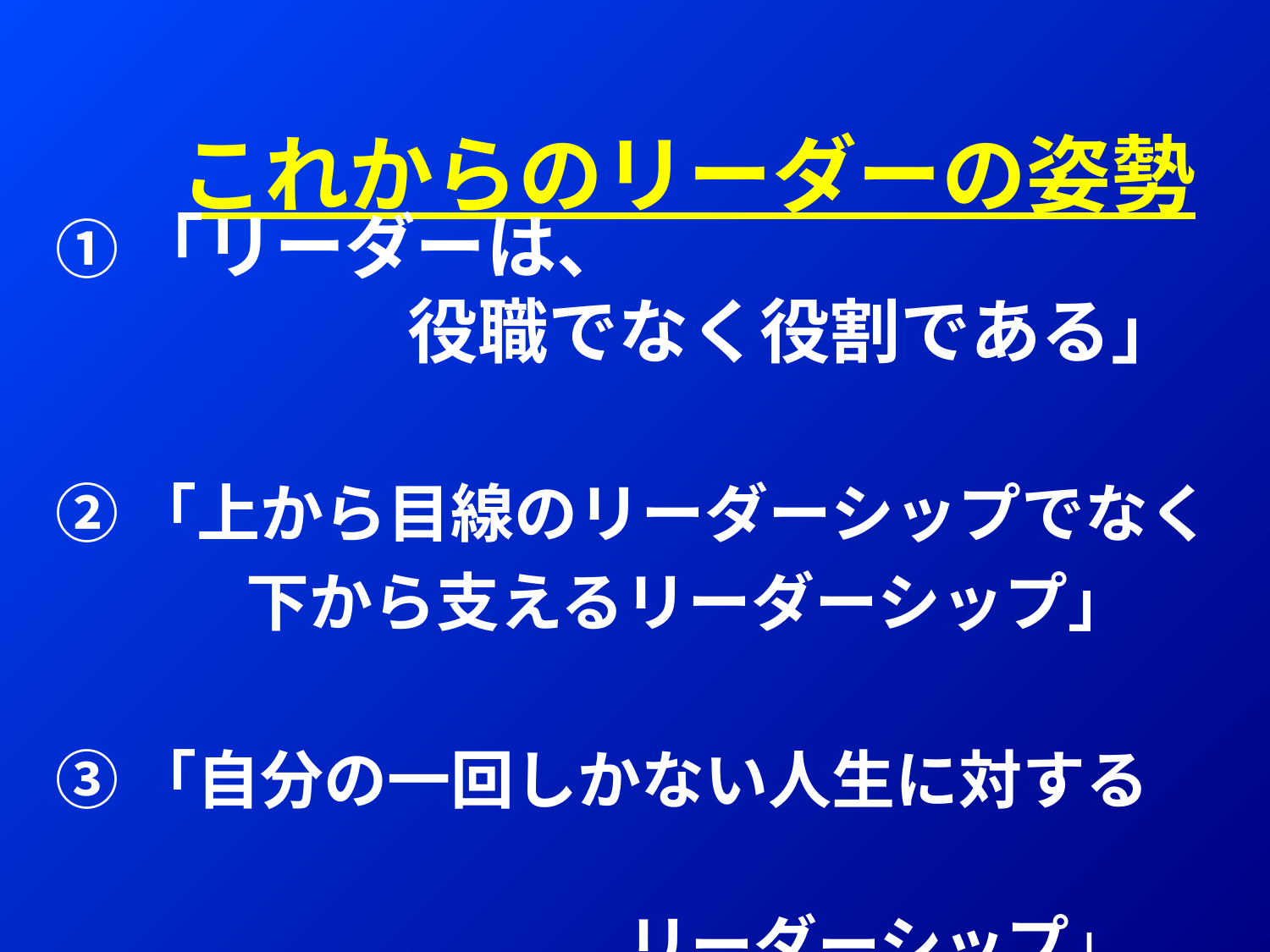

これからのリーダーの姿勢
①「リーダーは、
　　　　　役職でなく役割である」

②「上から目線のリーダーシップでなく
　　　下から支えるリーダーシップ」

③「自分の一回しかない人生に対する
　　　　　　　　　リーダーシップ」